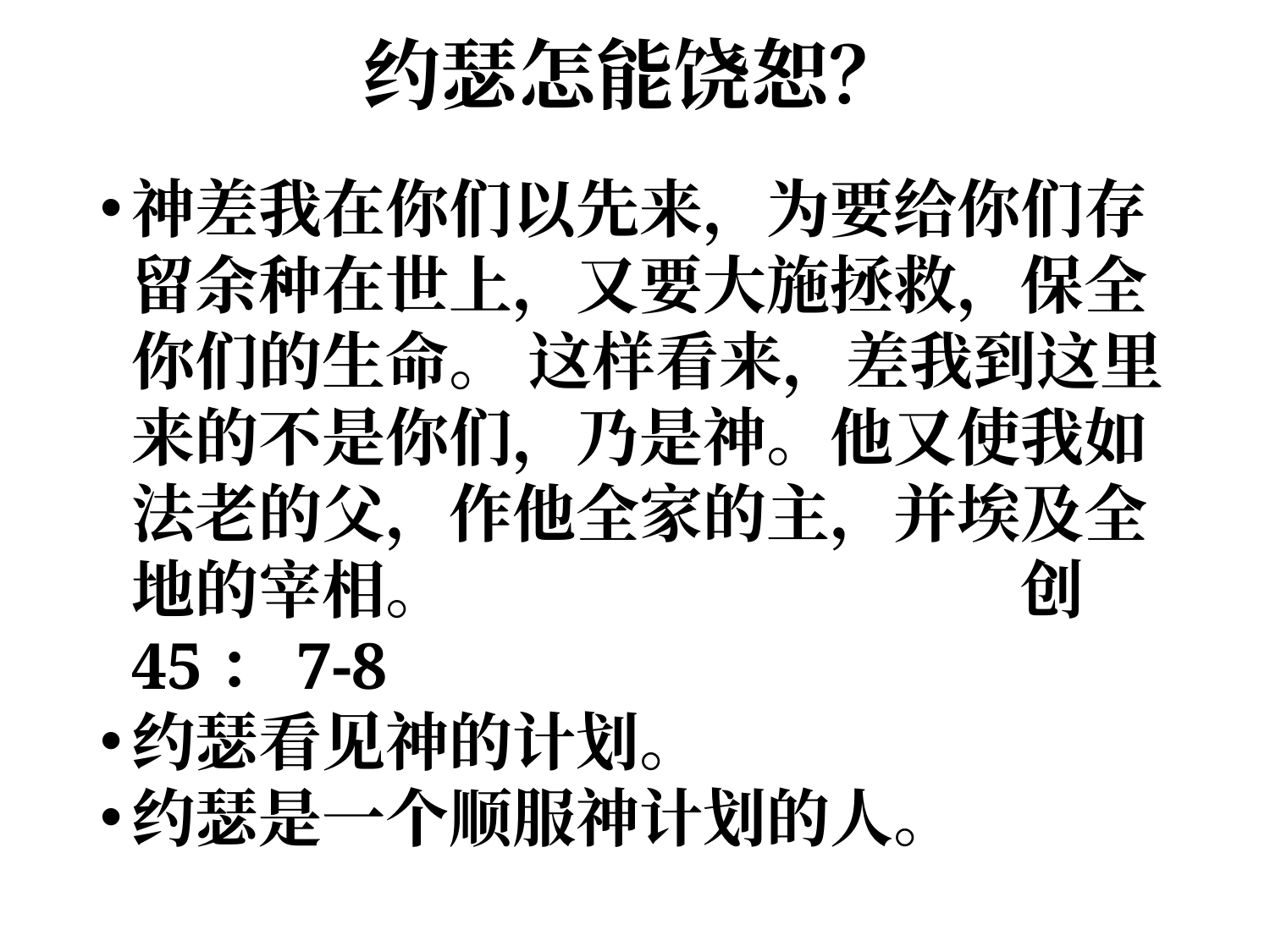

# 约瑟怎能饶恕？
神差我在你们以先来，为要给你们存留余种在世上，又要大施拯救，保全你们的生命。 这样看来，差我到这里来的不是你们，乃是神。他又使我如法老的父，作他全家的主，并埃及全地的宰相。					创 45：7-8
约瑟看见神的计划。
约瑟是一个顺服神计划的人。